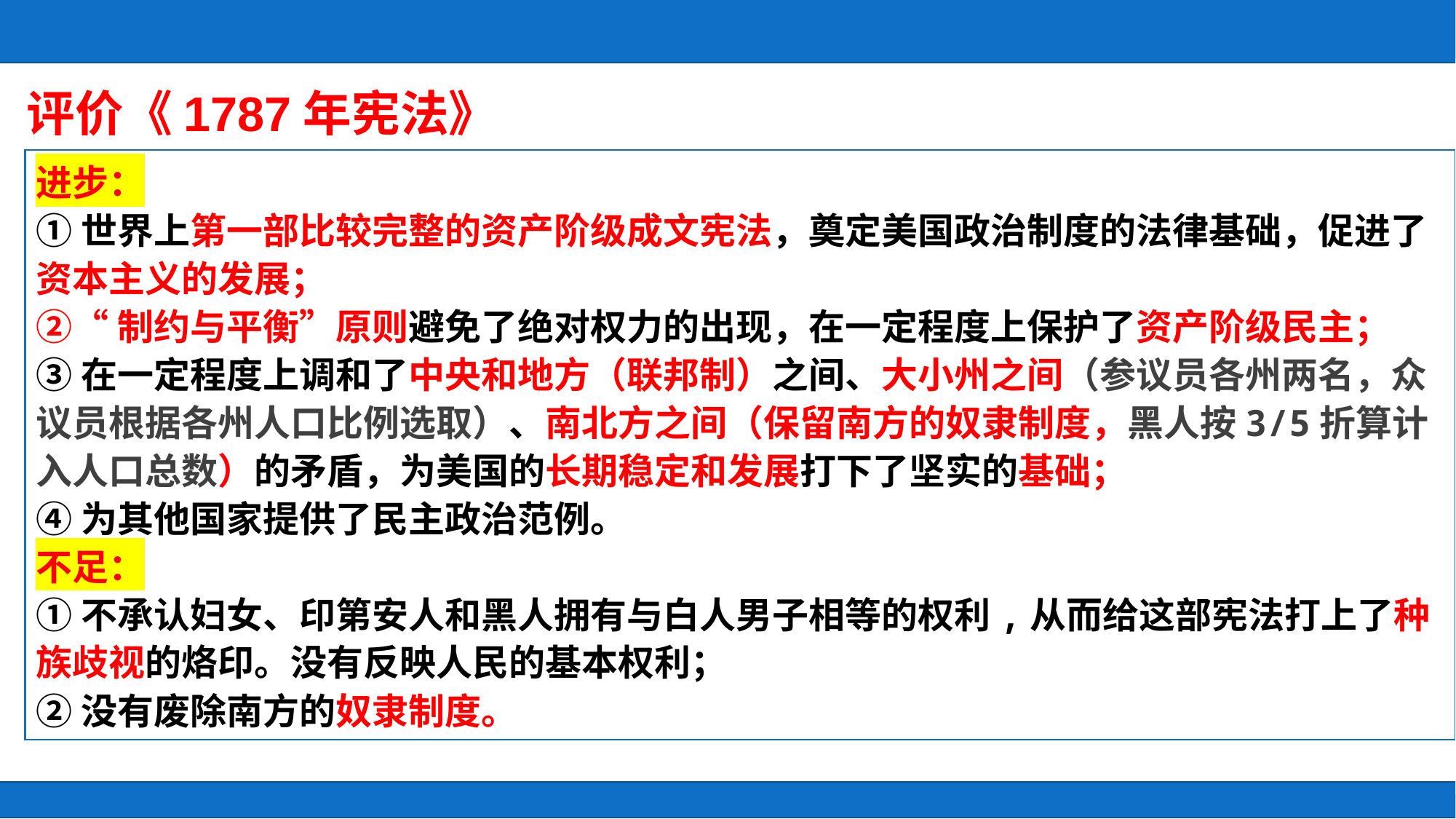

评价《1787年宪法》
进步：
①世界上第一部比较完整的资产阶级成文宪法，奠定美国政治制度的法律基础，促进了资本主义的发展；
②“制约与平衡”原则避免了绝对权力的出现，在一定程度上保护了资产阶级民主；
③在一定程度上调和了中央和地方（联邦制）之间、大小州之间（参议员各州两名，众议员根据各州人口比例选取）、南北方之间（保留南方的奴隶制度，黑人按3/5折算计入人口总数）的矛盾，为美国的长期稳定和发展打下了坚实的基础；
④为其他国家提供了民主政治范例。
不足：
①不承认妇女、印第安人和黑人拥有与白人男子相等的权利,从而给这部宪法打上了种族歧视的烙印。没有反映人民的基本权利；
②没有废除南方的奴隶制度。